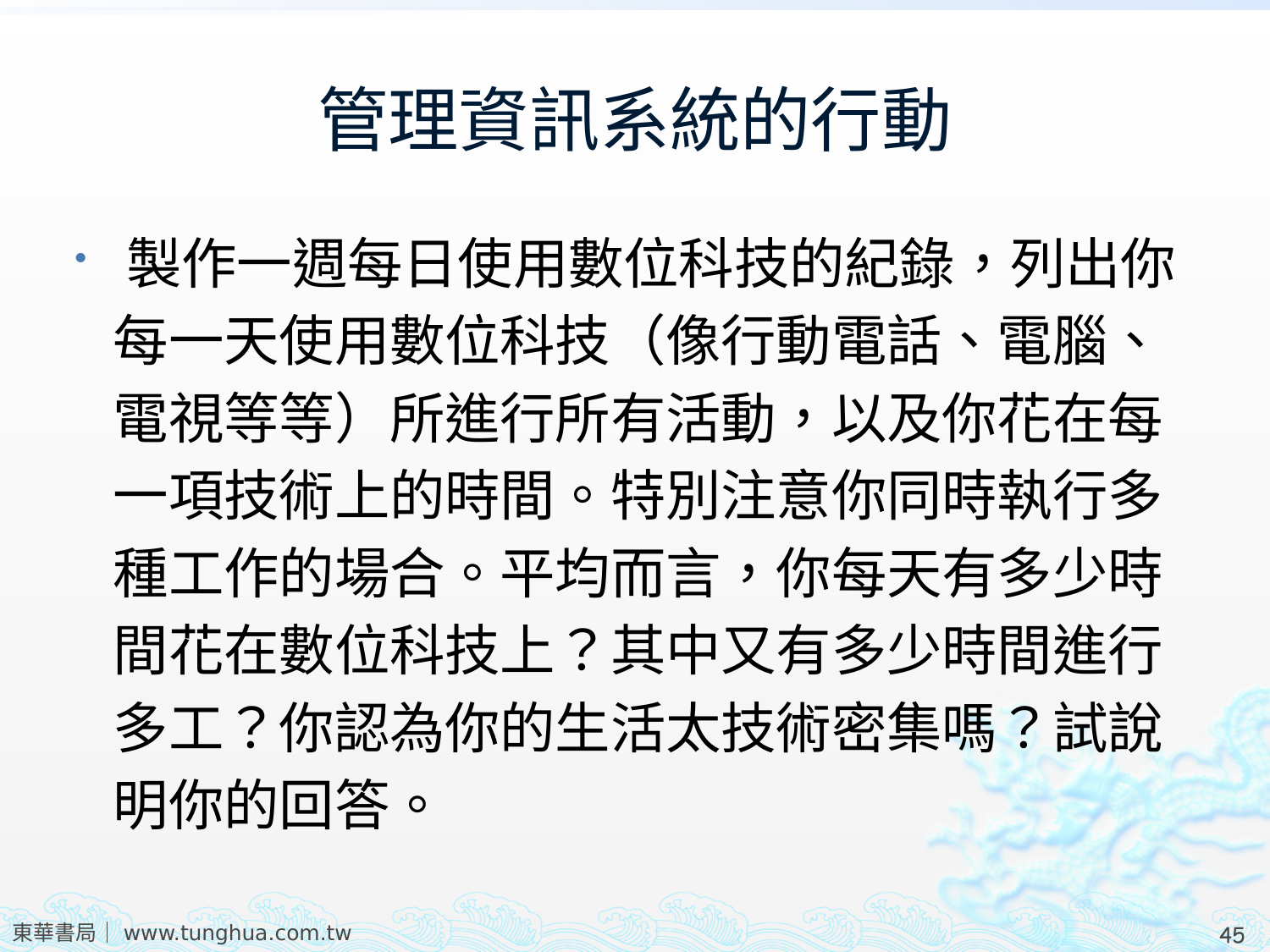

# 管理資訊系統的行動
製作一週每日使用數位科技的紀錄，列出你
  每一天使用數位科技（像行動電話、電腦、
  電視等等）所進行所有活動，以及你花在每
  一項技術上的時間。特別注意你同時執行多
  種工作的場合。平均而言，你每天有多少時
  間花在數位科技上？其中又有多少時間進行
  多工？你認為你的生活太技術密集嗎？試說
  明你的回答。